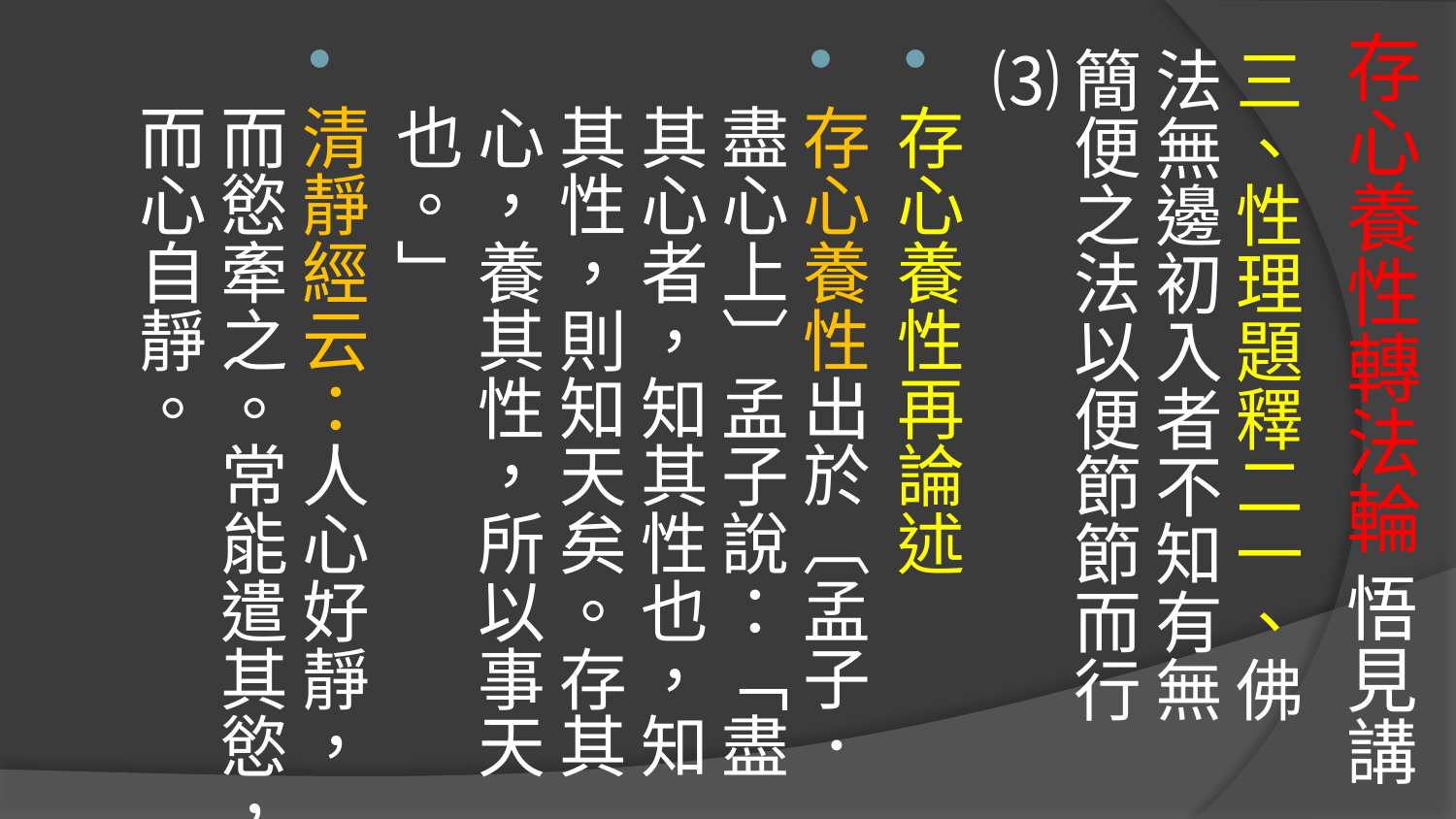

# 存心養性轉法輪 悟見講
三、性理題釋二一、佛法無邊初入者不知有無簡便之法以便節節而行⑶
存心養性再論述
存心養性出於〔孟子．盡心上〕孟子說：「盡其心者，知其性也，知其性，則知天矣。存其心，養其性，所以事天也。」
清靜經云：人心好靜，而慾牽之。常能遣其慾，而心自靜。